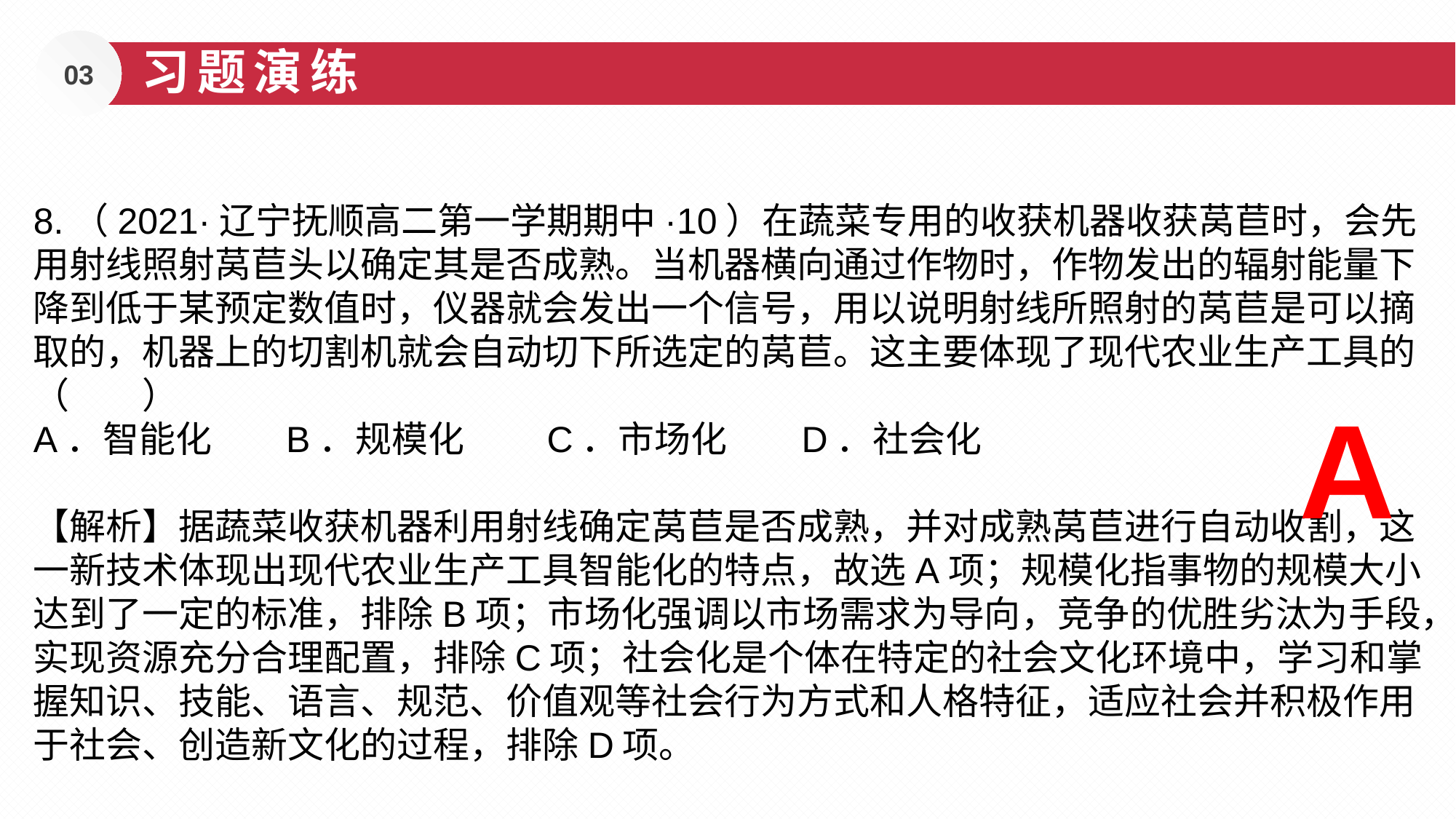

03
习题演练

8.（2021·辽宁抚顺高二第一学期期中·10）在蔬菜专用的收获机器收获莴苣时，会先用射线照射莴苣头以确定其是否成熟。当机器横向通过作物时，作物发出的辐射能量下降到低于某预定数值时，仪器就会发出一个信号，用以说明射线所照射的莴苣是可以摘取的，机器上的切割机就会自动切下所选定的莴苣。这主要体现了现代农业生产工具的（　　）
A．智能化        B．规模化         C．市场化        D．社会化

【解析】据蔬菜收获机器利用射线确定莴苣是否成熟，并对成熟莴苣进行自动收割，这一新技术体现出现代农业生产工具智能化的特点，故选A项；规模化指事物的规模大小达到了一定的标准，排除B项；市场化强调以市场需求为导向，竞争的优胜劣汰为手段，实现资源充分合理配置，排除C项；社会化是个体在特定的社会文化环境中，学习和掌握知识、技能、语言、规范、价值观等社会行为方式和人格特征，适应社会并积极作用于社会、创造新文化的过程，排除D项。
A